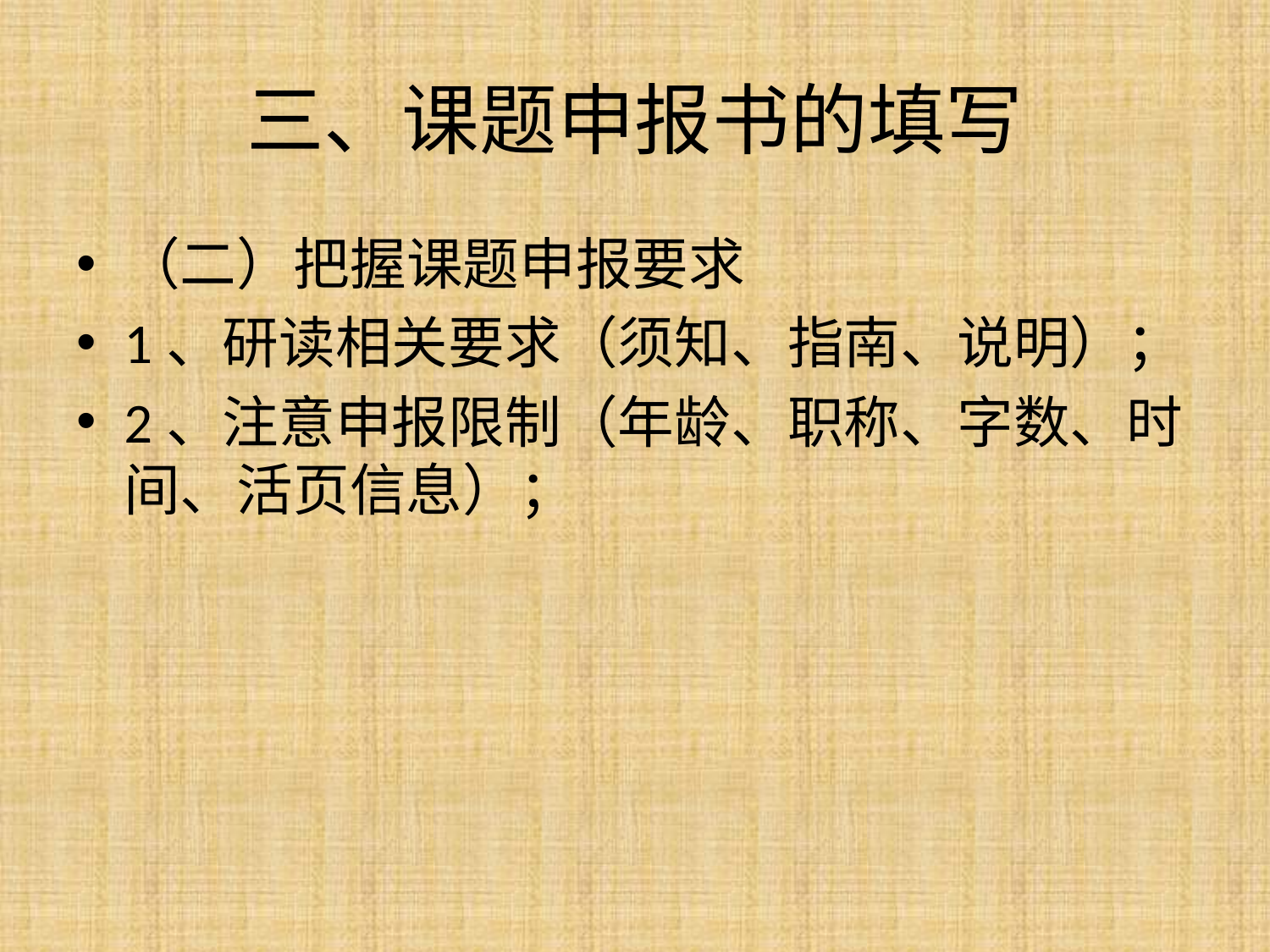

# 三、课题申报书的填写
（二）把握课题申报要求
1、研读相关要求（须知、指南、说明）；
2、注意申报限制（年龄、职称、字数、时间、活页信息）；